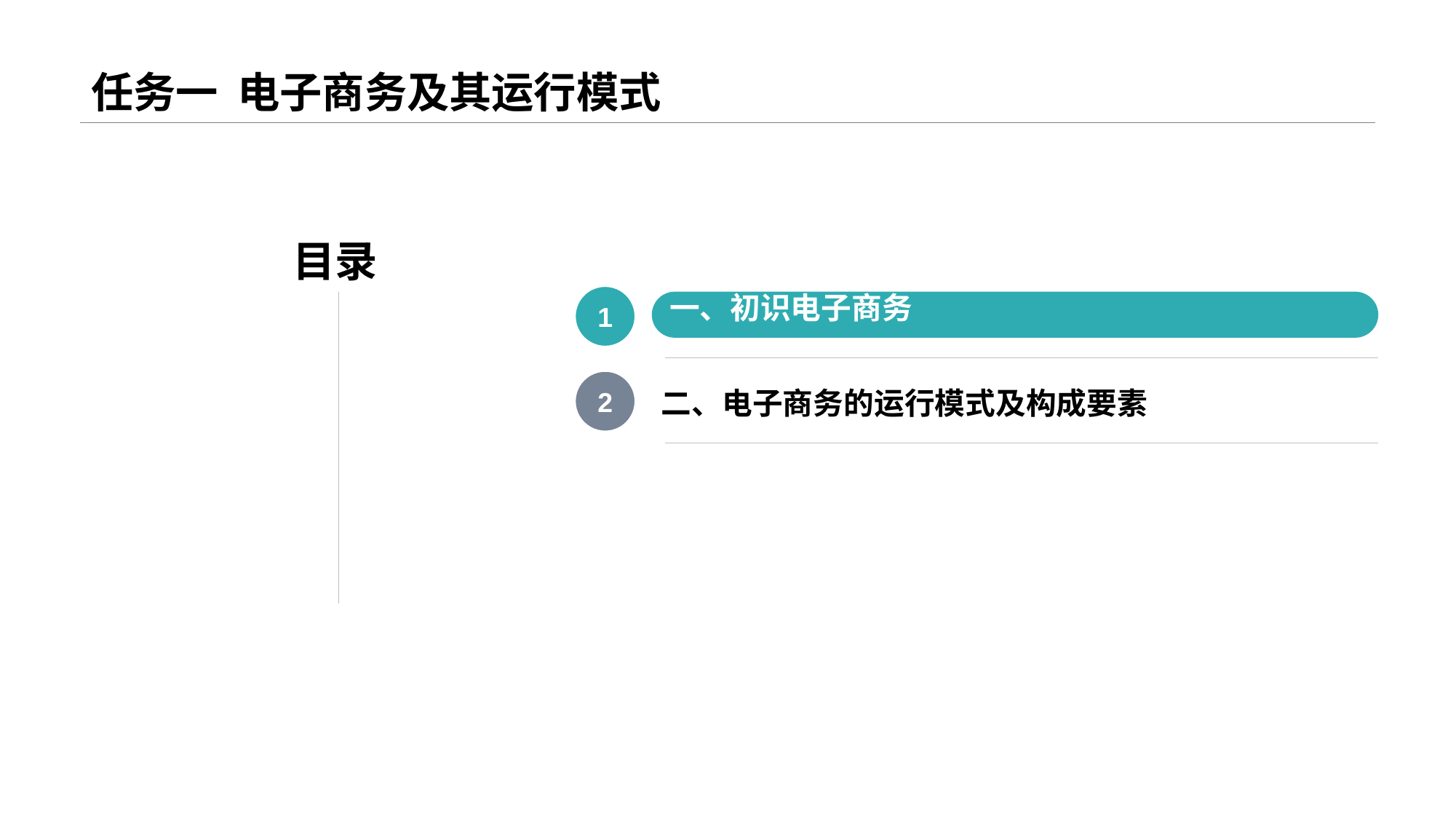

# 任务一  电子商务及其运行模式
目录
1
一、初识电子商务
2
二、电子商务的运行模式及构成要素